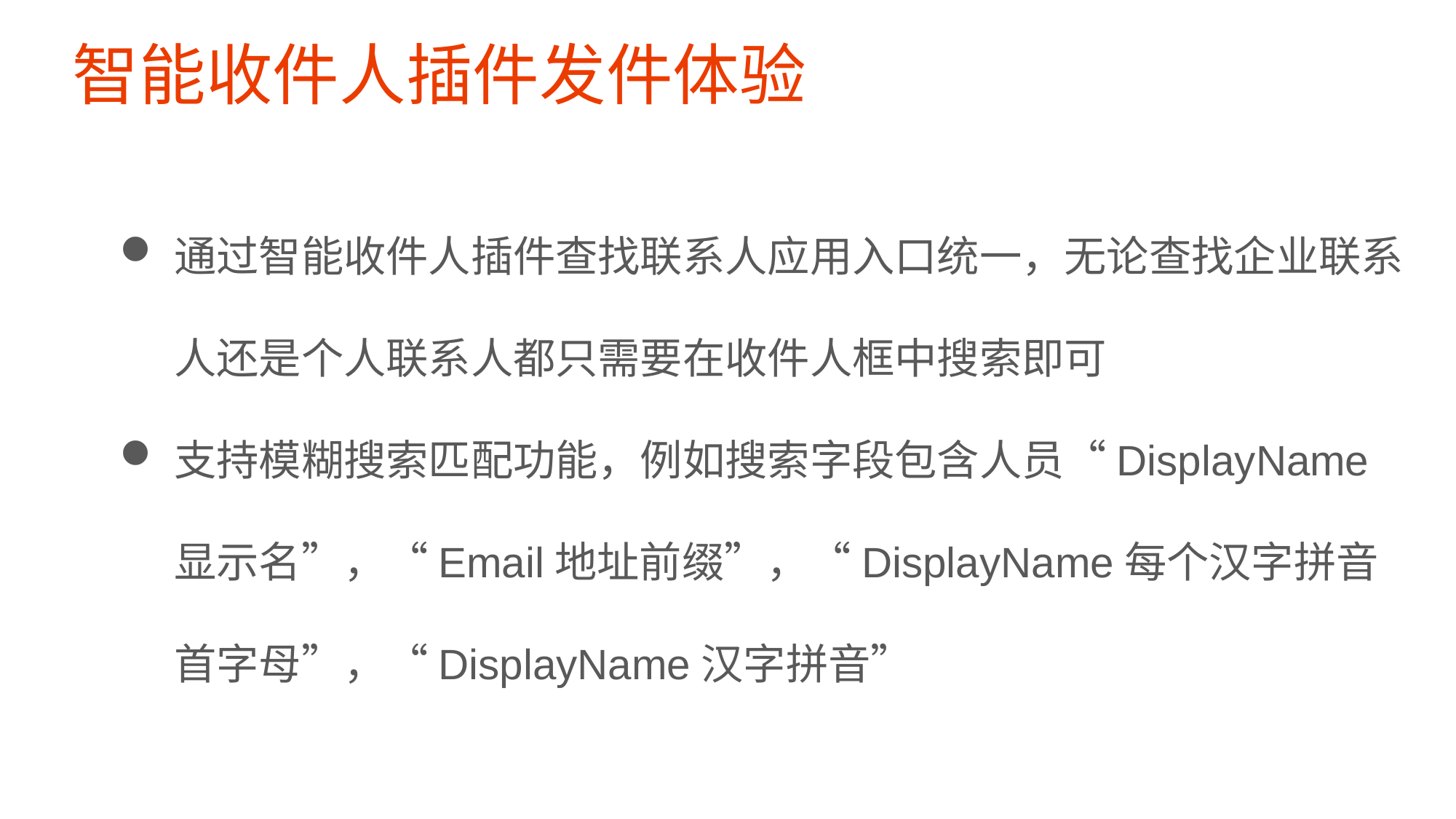

智能收件人插件发件体验
通过智能收件人插件查找联系人应用入口统一，无论查找企业联系人还是个人联系人都只需要在收件人框中搜索即可
支持模糊搜索匹配功能，例如搜索字段包含人员“DisplayName显示名”，“Email地址前缀”，“DisplayName每个汉字拼音首字母”，“DisplayName汉字拼音”